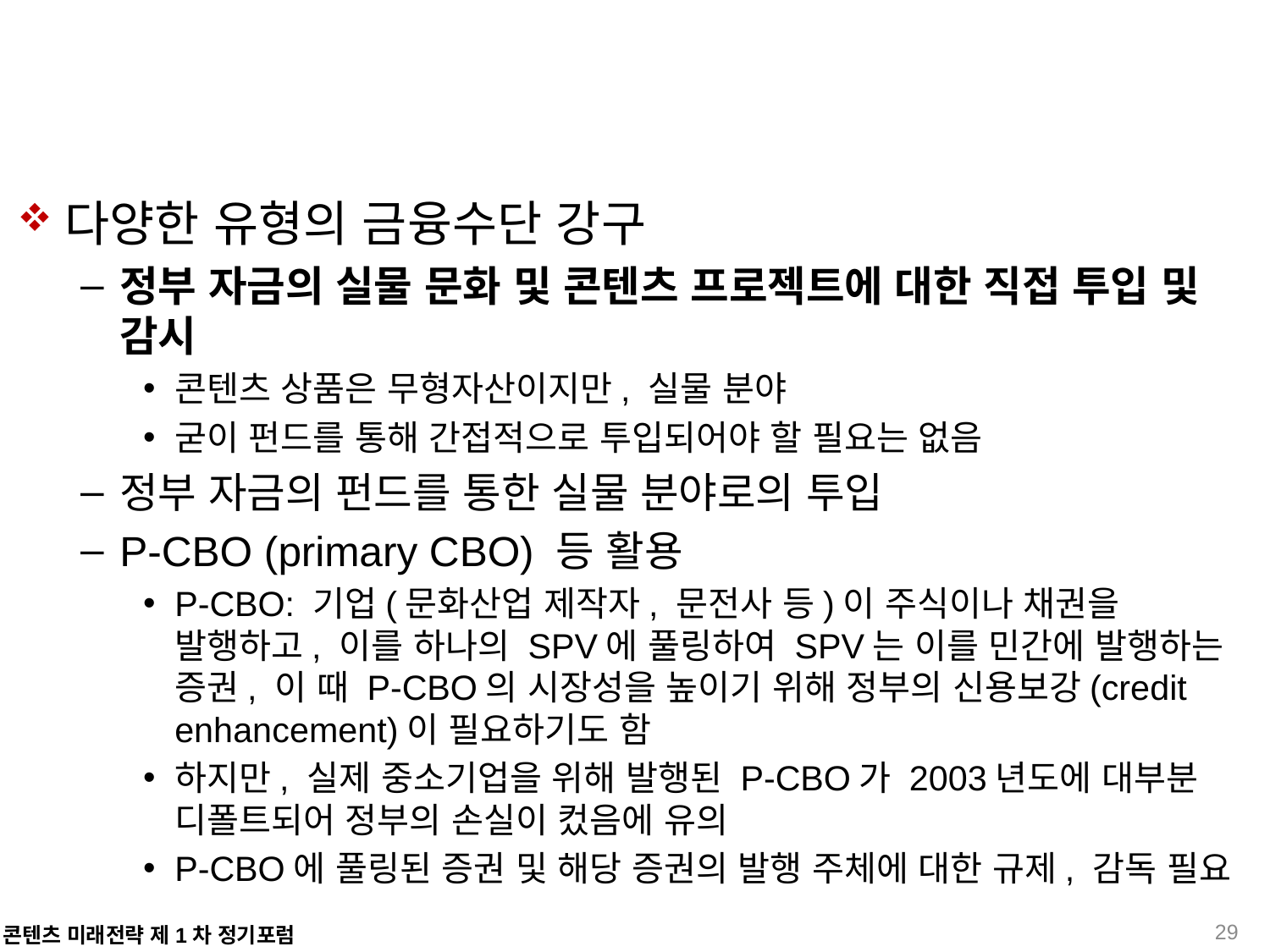

#
다양한 유형의 금융수단 강구
정부 자금의 실물 문화 및 콘텐츠 프로젝트에 대한 직접 투입 및 감시
콘텐츠 상품은 무형자산이지만, 실물 분야
굳이 펀드를 통해 간접적으로 투입되어야 할 필요는 없음
정부 자금의 펀드를 통한 실물 분야로의 투입
P-CBO (primary CBO) 등 활용
P-CBO: 기업(문화산업 제작자, 문전사 등)이 주식이나 채권을 발행하고, 이를 하나의 SPV에 풀링하여 SPV는 이를 민간에 발행하는 증권, 이 때 P-CBO의 시장성을 높이기 위해 정부의 신용보강(credit enhancement)이 필요하기도 함
하지만, 실제 중소기업을 위해 발행된 P-CBO가 2003년도에 대부분 디폴트되어 정부의 손실이 컸음에 유의
P-CBO에 풀링된 증권 및 해당 증권의 발행 주체에 대한 규제, 감독 필요
29